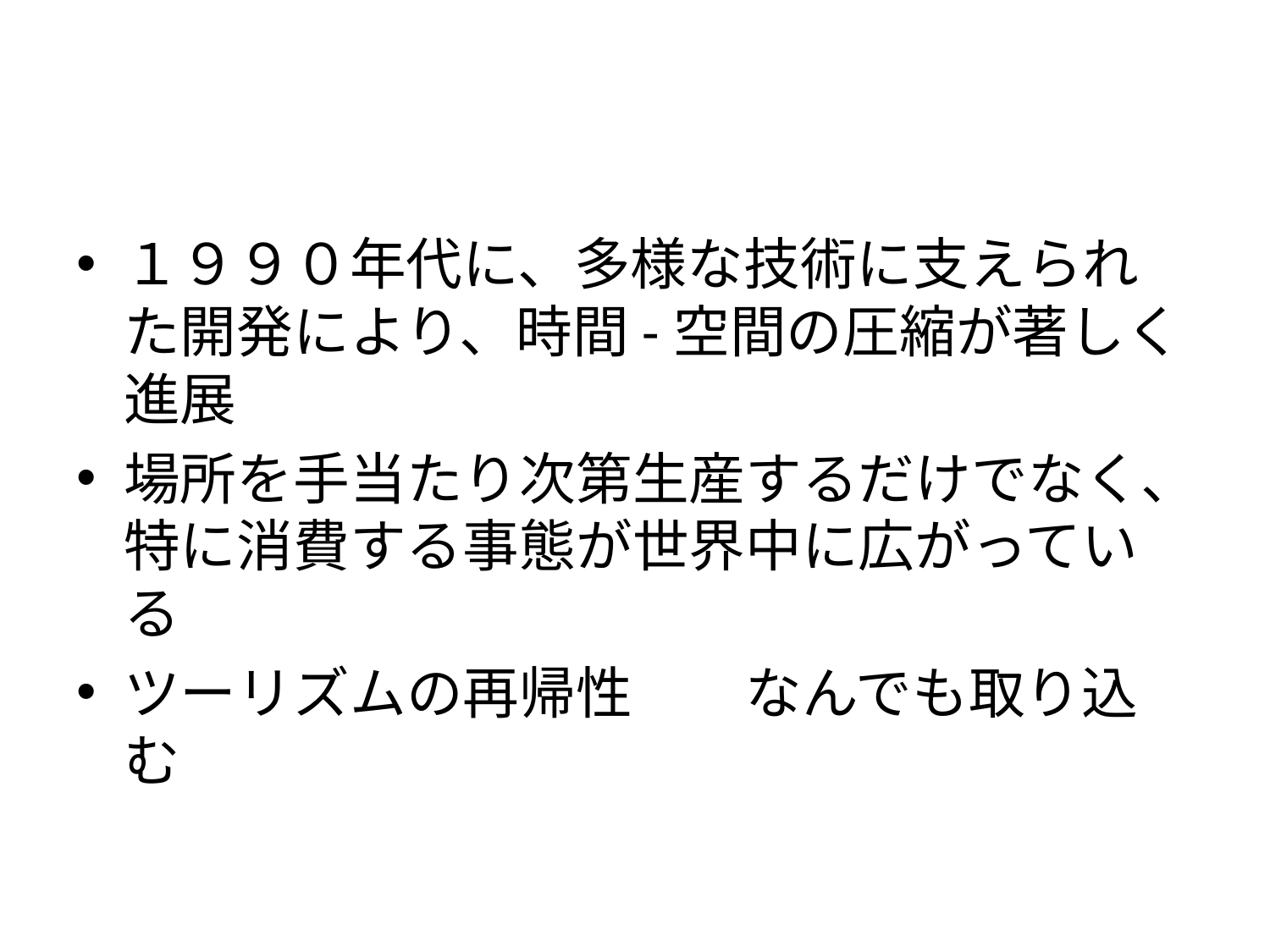

#
１９９０年代に、多様な技術に支えられた開発により、時間-空間の圧縮が著しく進展
場所を手当たり次第生産するだけでなく、特に消費する事態が世界中に広がっている
ツーリズムの再帰性　　なんでも取り込む